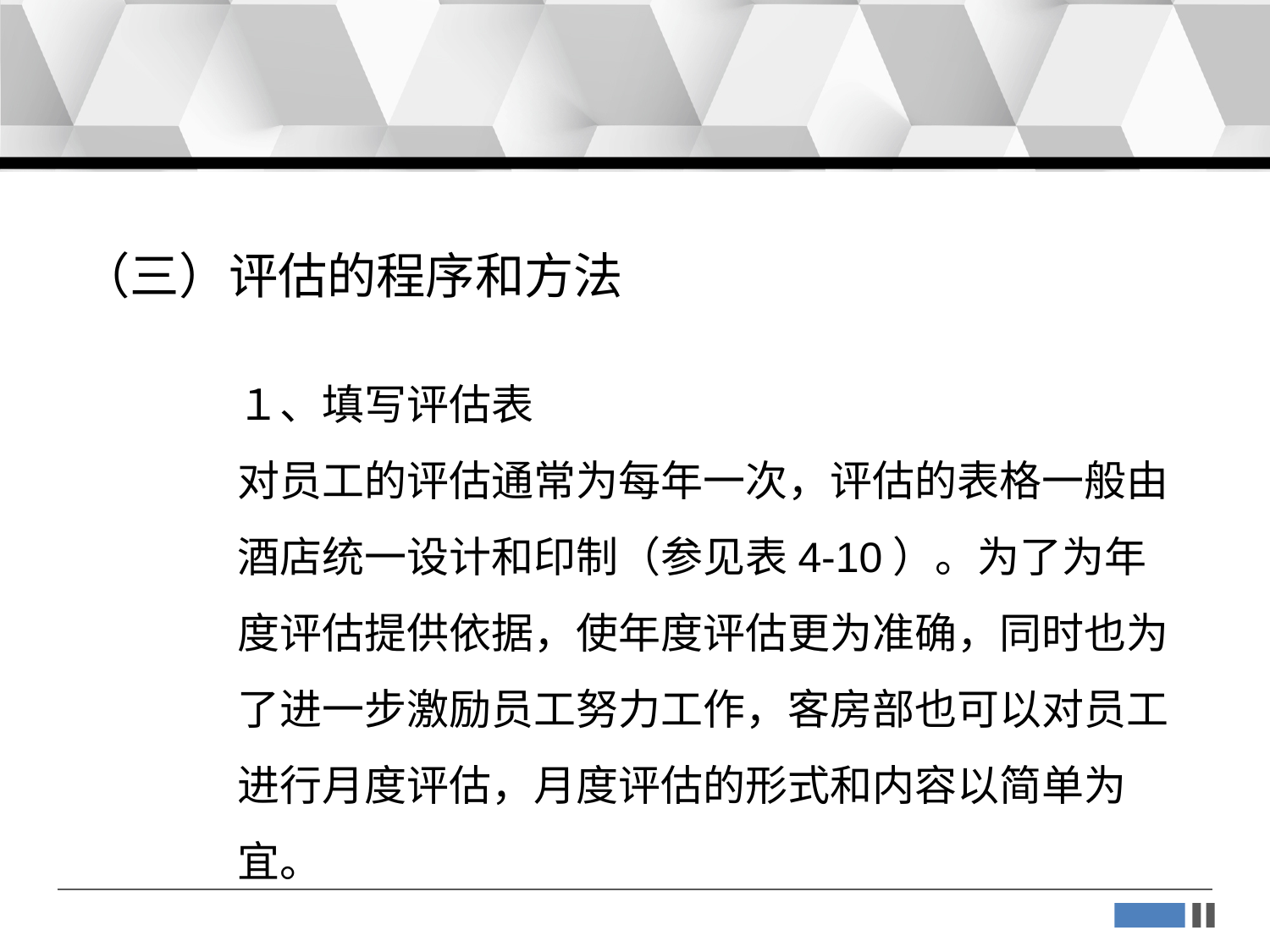

（三）评估的程序和方法
１、填写评估表
对员工的评估通常为每年一次，评估的表格一般由酒店统一设计和印制（参见表4-10）。为了为年度评估提供依据，使年度评估更为准确，同时也为了进一步激励员工努力工作，客房部也可以对员工进行月度评估，月度评估的形式和内容以简单为宜。